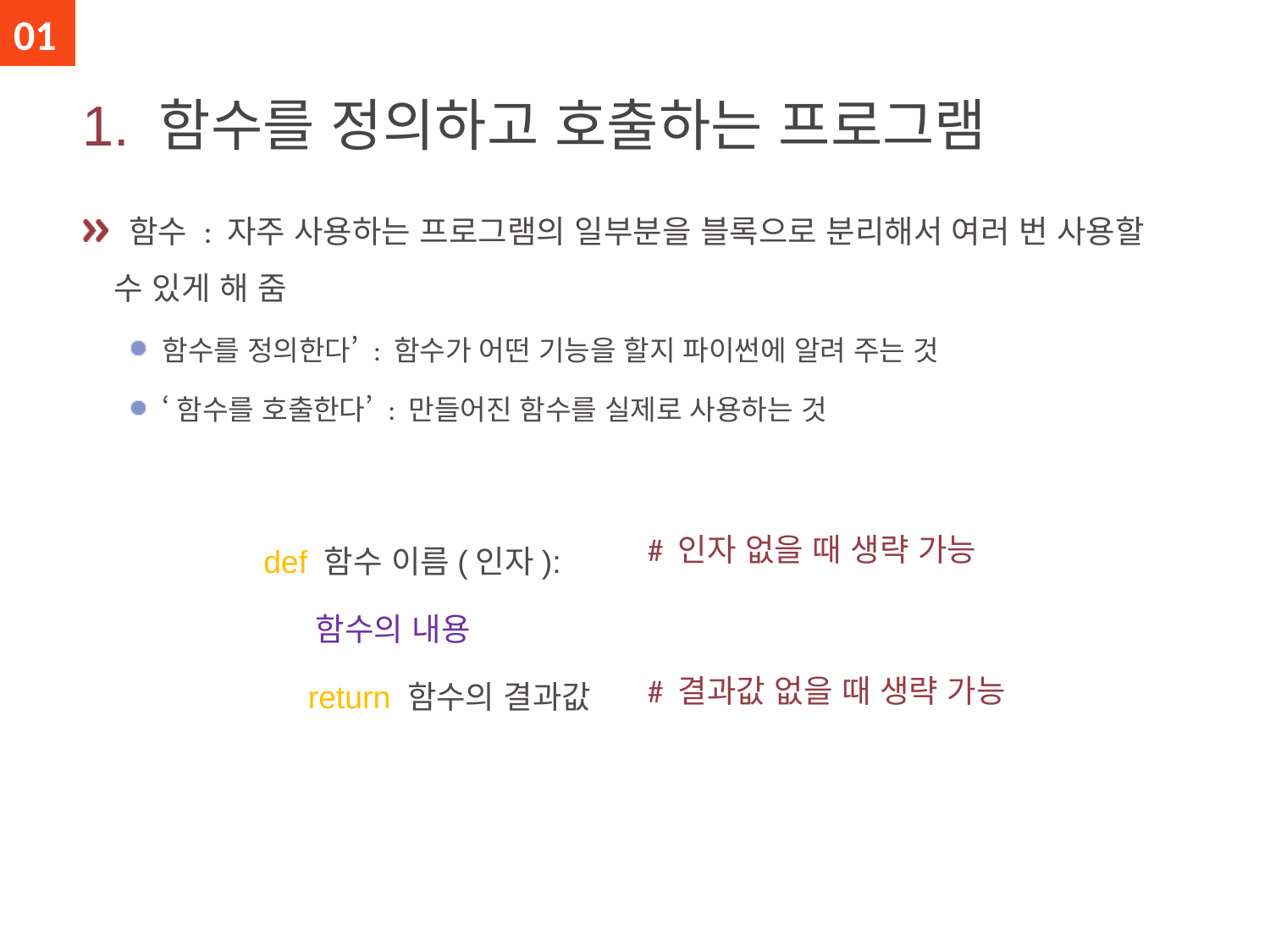

01
# 1. 함수를 정의하고 호출하는 프로그램
 함수 : 자주 사용하는 프로그램의 일부분을 블록으로 분리해서 여러 번 사용할 수 있게 해 줌
함수를 정의한다’ : 함수가 어떤 기능을 할지 파이썬에 알려 주는 것
‘함수를 호출한다’ : 만들어진 함수를 실제로 사용하는 것
def 함수 이름(인자):
     함수의 내용
     return 함수의 결과값
# 인자 없을 때 생략 가능
# 결과값 없을 때 생략 가능